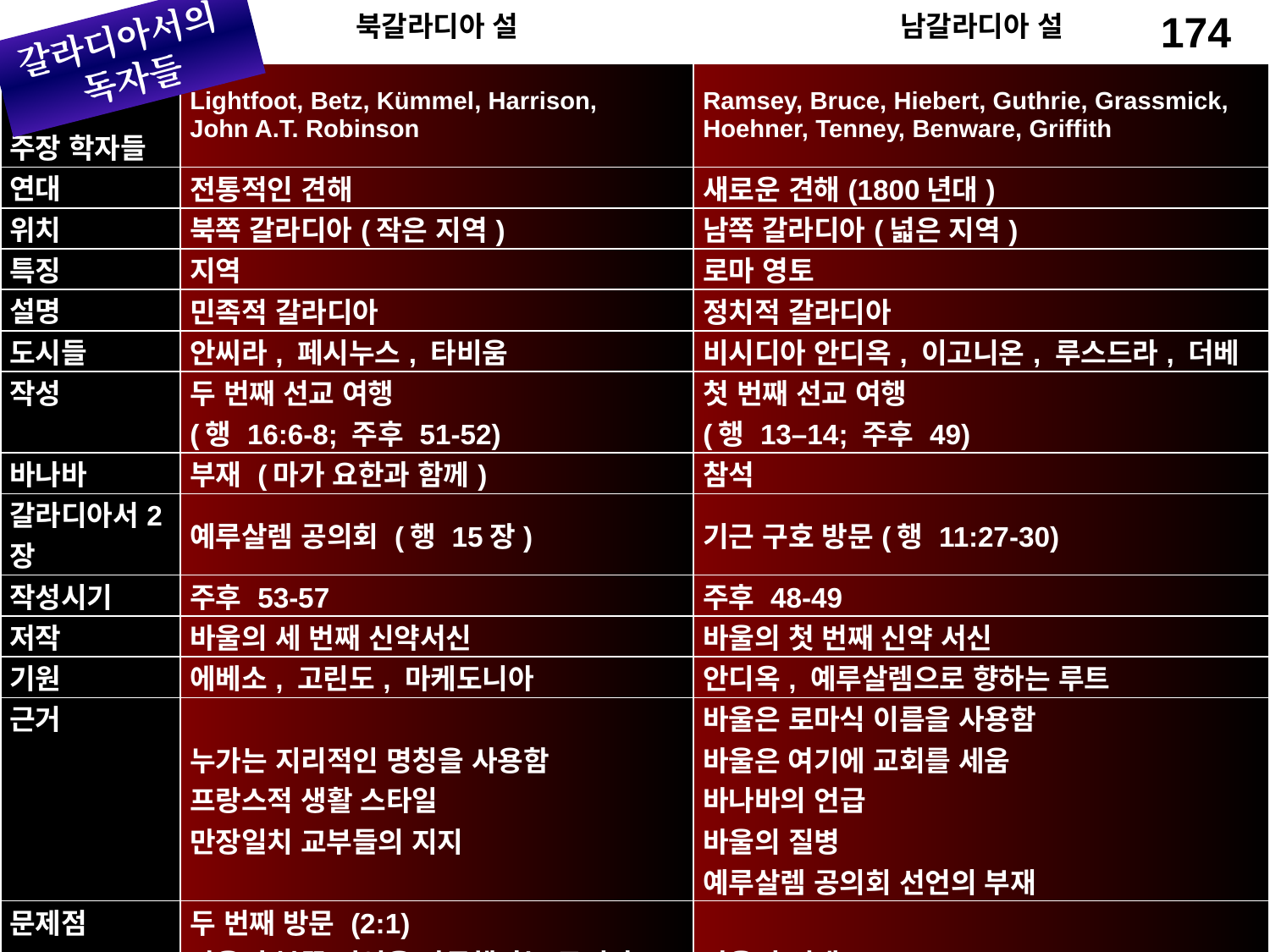

|  | 북갈라디아 설 | 남갈라디아 설 |
| --- | --- | --- |
| 주장 학자들 | Lightfoot, Betz, Kümmel, Harrison, John A.T. Robinson | Ramsey, Bruce, Hiebert, Guthrie, Grassmick, Hoehner, Tenney, Benware, Griffith |
| 연대 | 전통적인 견해 | 새로운 견해(1800년대) |
| 위치 | 북쪽 갈라디아(작은 지역) | 남쪽 갈라디아(넓은 지역) |
| 특징 | 지역 | 로마 영토 |
| 설명 | 민족적 갈라디아 | 정치적 갈라디아 |
| 도시들 | 안씨라, 페시누스, 타비움 | 비시디아 안디옥, 이고니온, 루스드라, 더베 |
| 작성 | 두 번째 선교 여행 (행 16:6-8; 주후 51-52) | 첫 번째 선교 여행 (행 13–14; 주후 49) |
| 바나바 | 부재 (마가 요한과 함께) | 참석 |
| 갈라디아서2장 | 예루살렘 공의회 (행 15장) | 기근 구호 방문(행 11:27-30) |
| 작성시기 | 주후 53-57 | 주후 48-49 |
| 저작 | 바울의 세 번째 신약서신 | 바울의 첫 번째 신약 서신 |
| 기원 | 에베소, 고린도, 마케도니아 | 안디옥, 예루살렘으로 향하는 루트 |
| 근거 | 누가는 지리적인 명칭을 사용함 프랑스적 생활 스타일 만장일치 교부들의 지지 | 바울은 로마식 이름을 사용함 바울은 여기에 교회를 세움 바나바의 언급 바울의 질병 예루살렘 공의회 선언의 부재 |
| 문제점 | 두 번째 방문 (2:1) 바울이 북쪽 지역을 방문했다는 근거가 없음예루살렘 공의회가 없음 (행 15장) | 바울의 연대 (1:18; 2:1) |

174
갈라디아서의
독자들